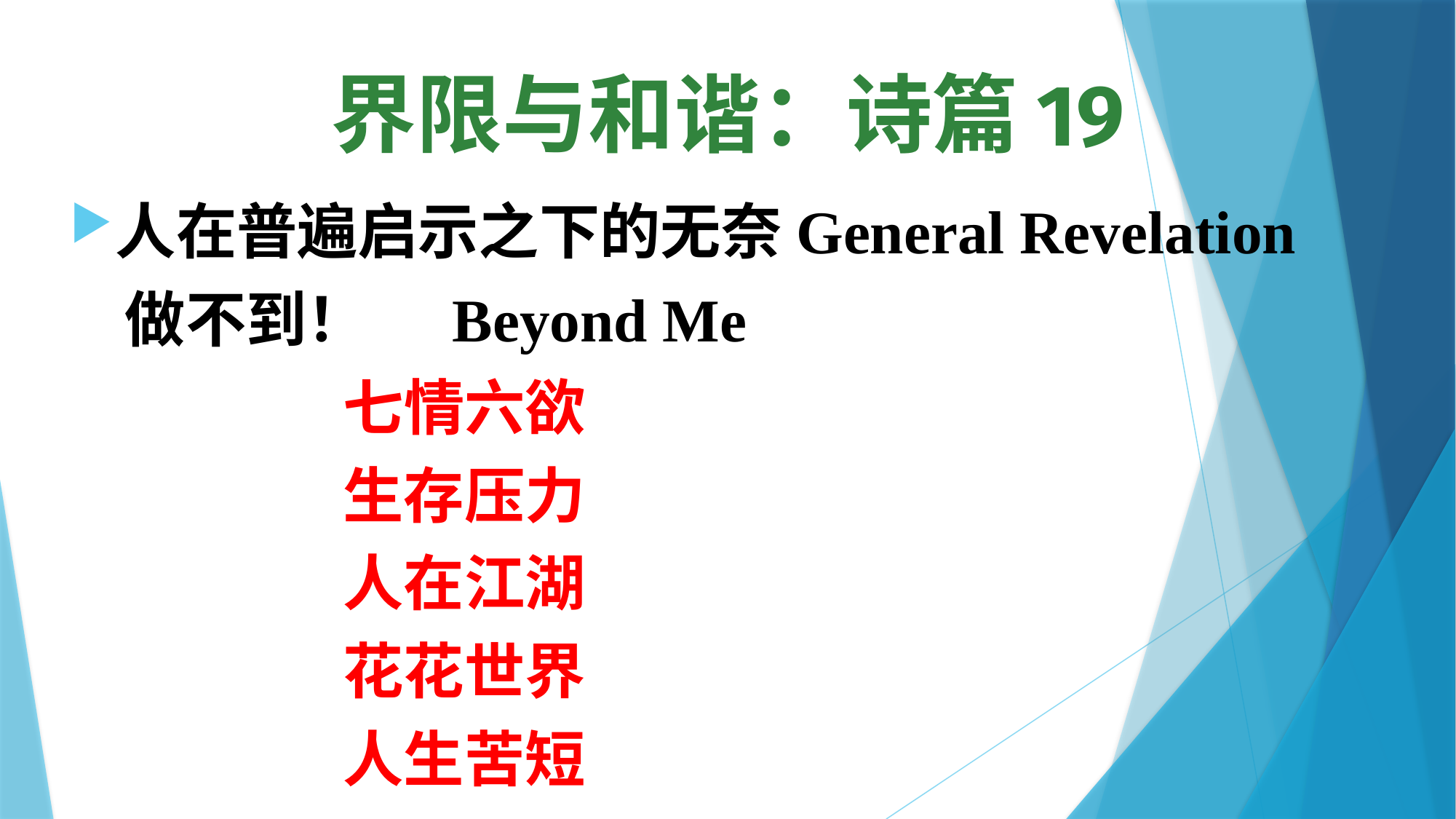

# 界限与和谐：诗篇19
人在普遍启示之下的无奈General Revelation
做不到！	Beyond Me
		七情六欲
		生存压力
		人在江湖
		花花世界
		人生苦短